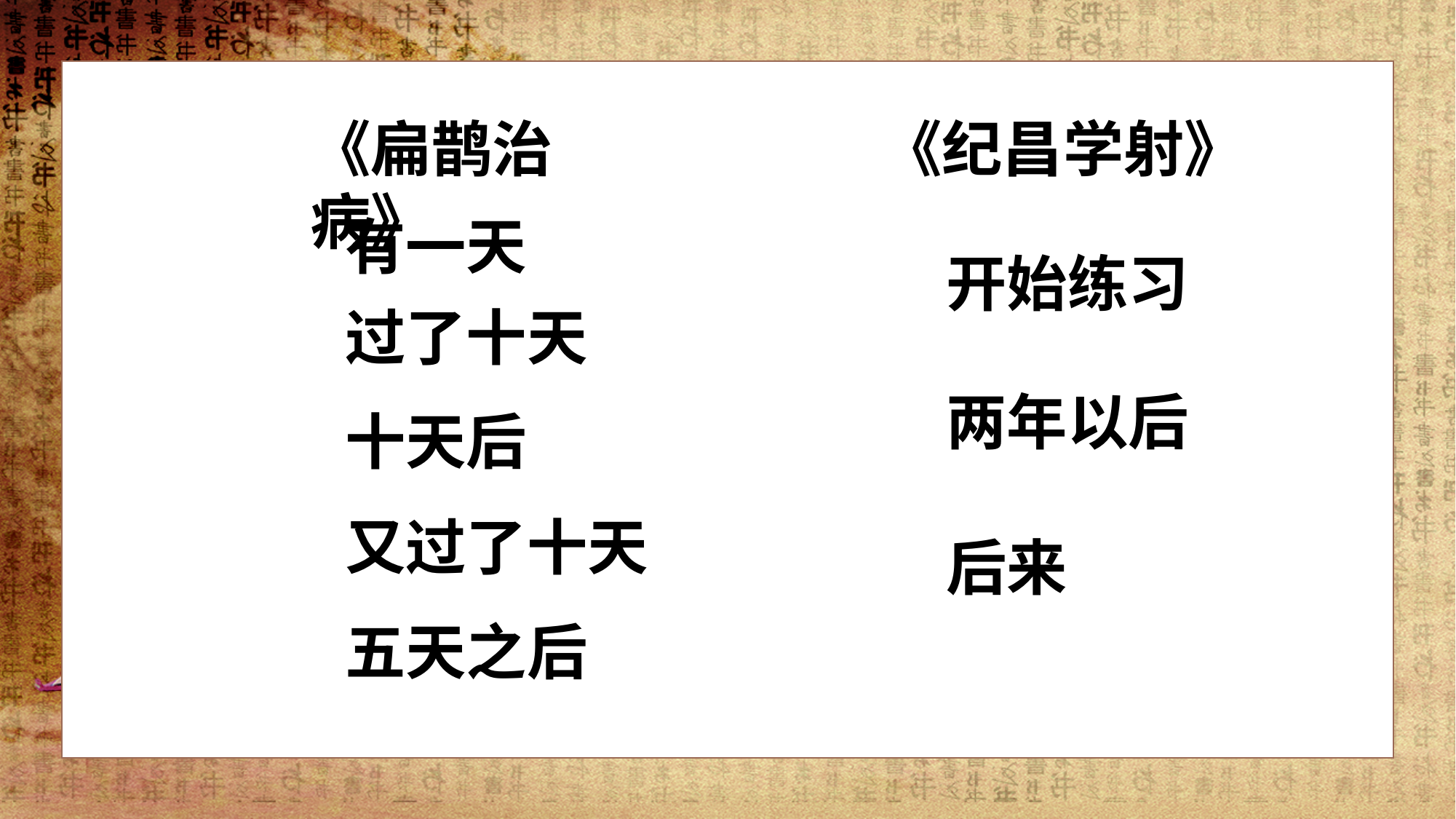

《扁鹊治病》
《纪昌学射》
有一天
开始练习
过了十天
两年以后
十天后
又过了十天
后来
五天之后